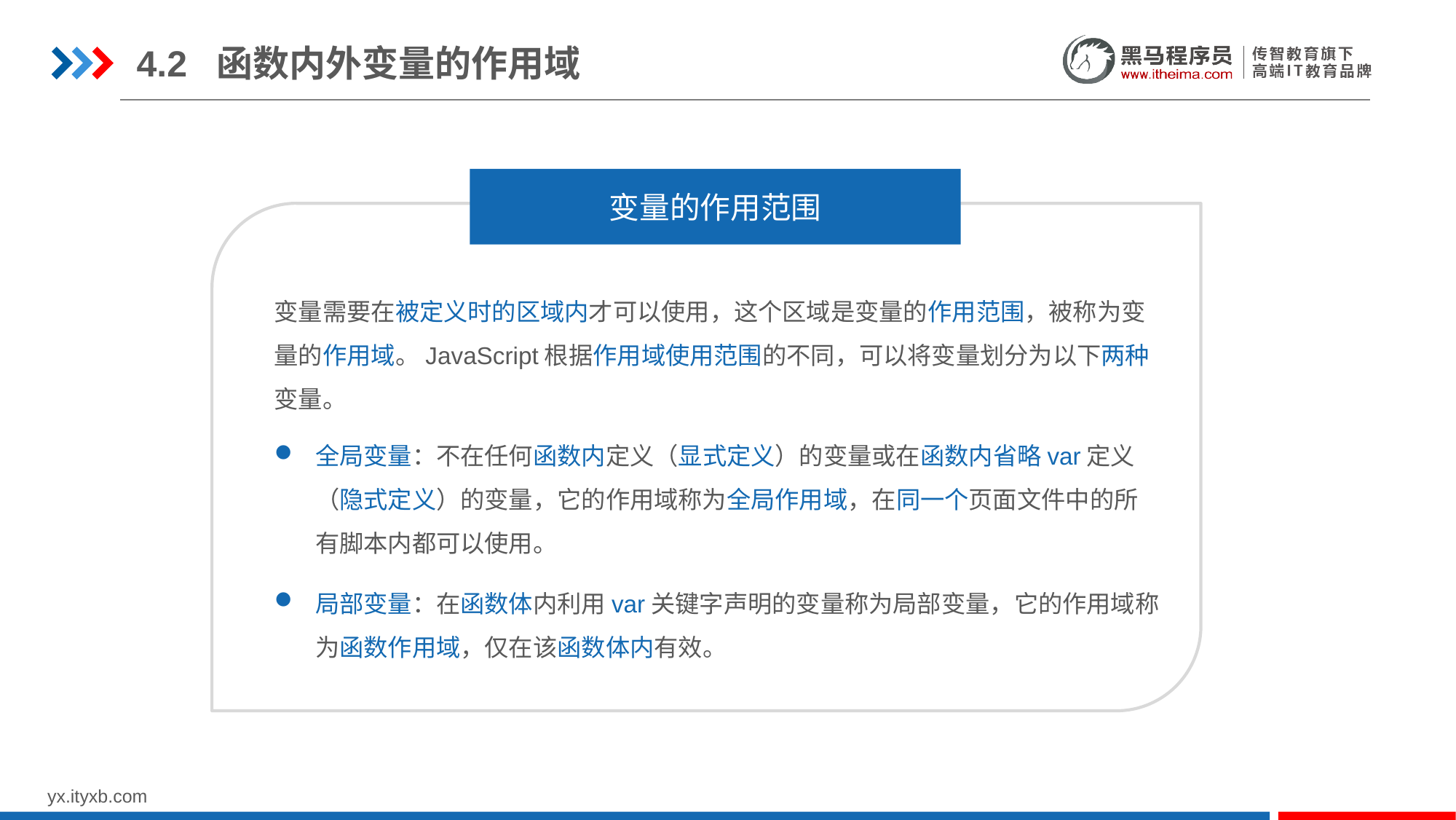

4.2  函数内外变量的作用域
变量的作用范围

变量需要在被定义时的区域内才可以使用，这个区域是变量的作用范围，被称为变量的作用域。JavaScript根据作用域使用范围的不同，可以将变量划分为以下两种变量。

全局变量：不在任何函数内定义（显式定义）的变量或在函数内省略var定义（隐式定义）的变量，它的作用域称为全局作用域，在同一个页面文件中的所有脚本内都可以使用。

局部变量：在函数体内利用var关键字声明的变量称为局部变量，它的作用域称为函数作用域，仅在该函数体内有效。